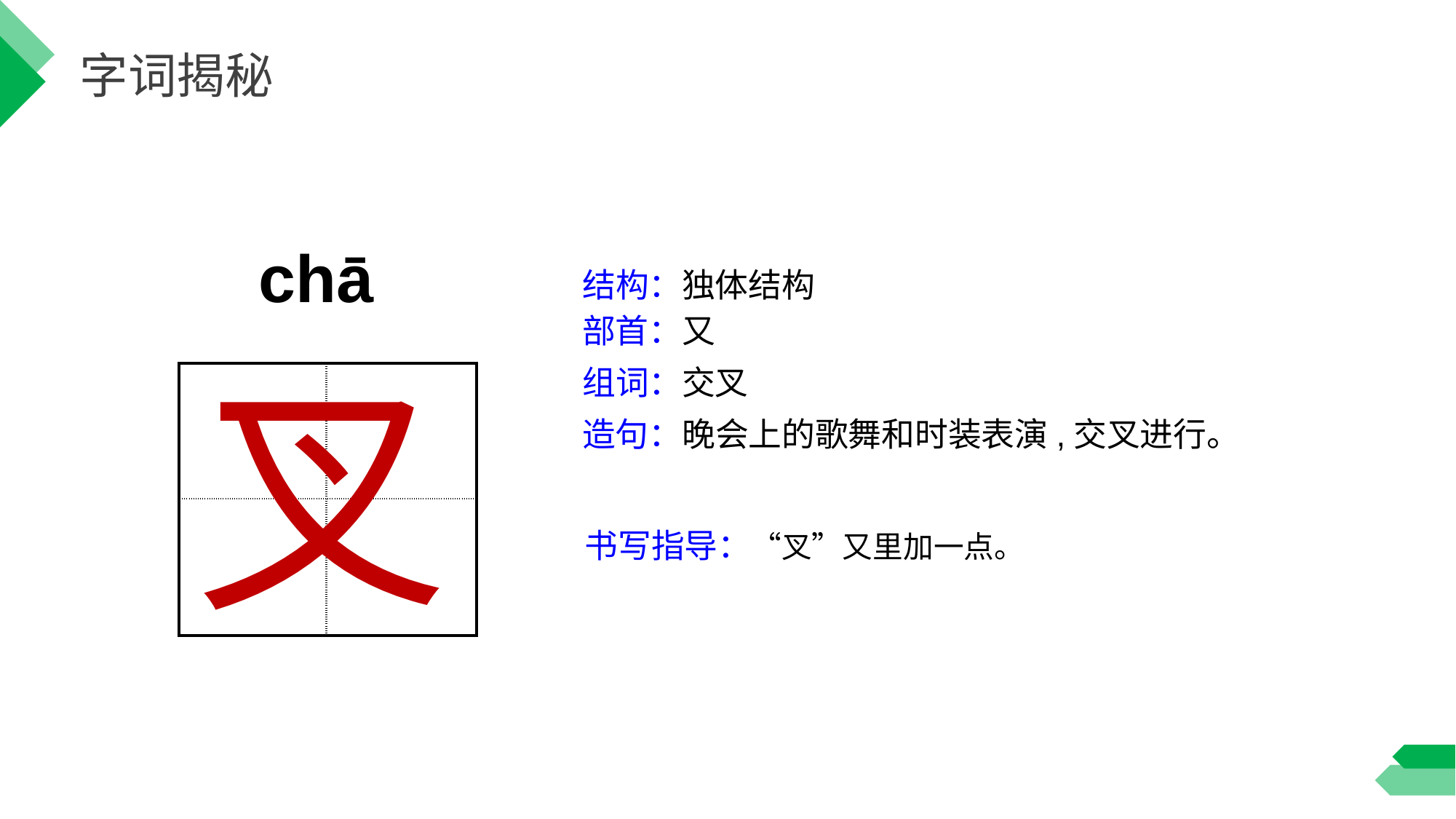

字词揭秘
chā
结构：独体结构
部首：又
叉
组词：交叉
|  |  |
| --- | --- |
|  |  |
造句：晚会上的歌舞和时装表演,交叉进行。
书写指导：“叉”又里加一点。